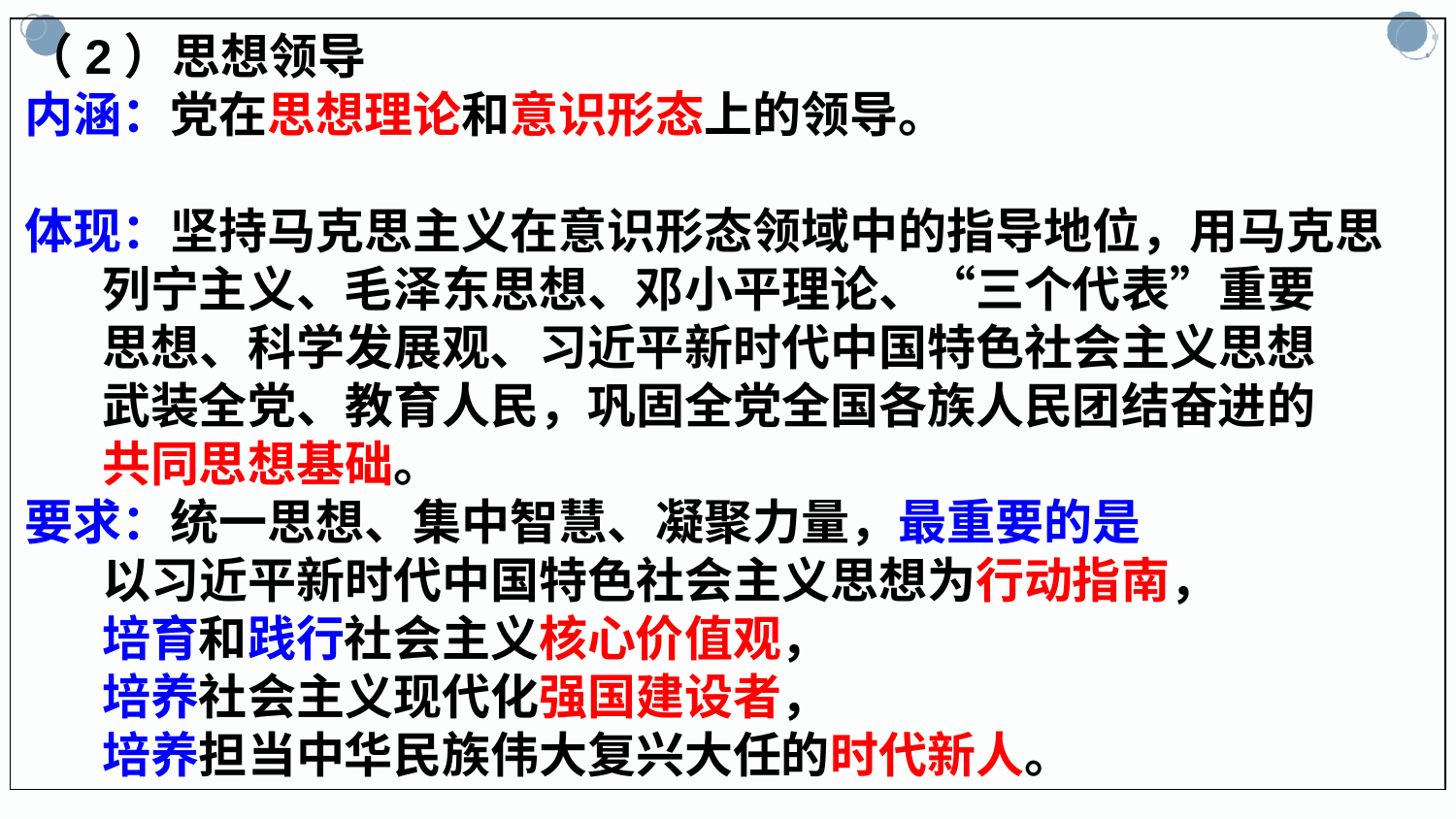

（2）思想领导
内涵：党在思想理论和意识形态上的领导。

体现：坚持马克思主义在意识形态领域中的指导地位，用马克思
      列宁主义、毛泽东思想、邓小平理论、“三个代表”重要
      思想、科学发展观、习近平新时代中国特色社会主义思想
      武装全党、教育人民，巩固全党全国各族人民团结奋进的
      共同思想基础。
要求：统一思想、集中智慧、凝聚力量，最重要的是
      以习近平新时代中国特色社会主义思想为行动指南，
      培育和践行社会主义核心价值观，
      培养社会主义现代化强国建设者，
      培养担当中华民族伟大复兴大任的时代新人。